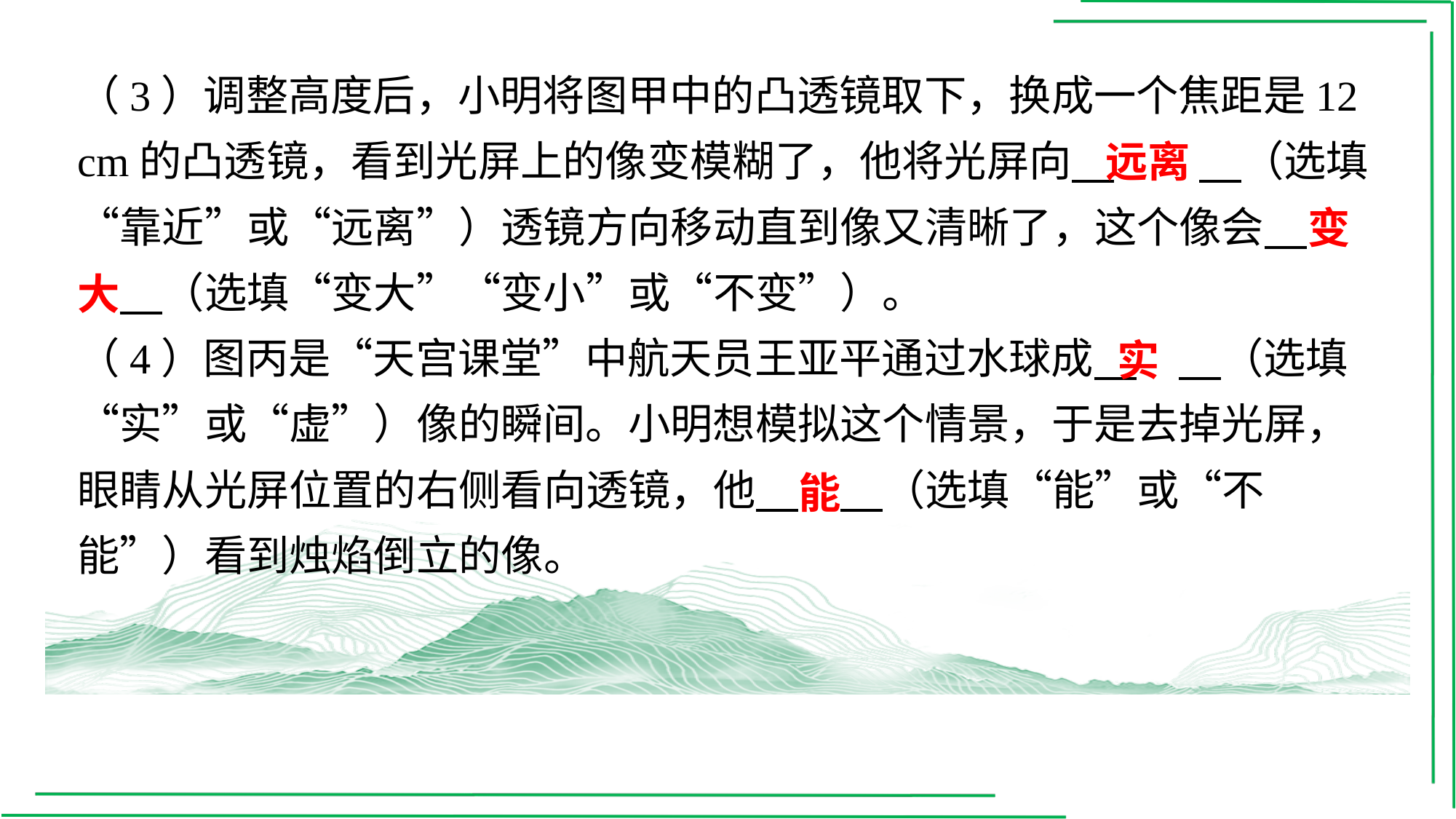

（3）调整高度后，小明将图甲中的凸透镜取下，换成一个焦距是12 cm的凸透镜，看到光屏上的像变模糊了，他将光屏向 　远离　⁠（选填“靠近”或“远离”）透镜方向移动直到像又清晰了，这个像会 　变大　⁠（选填“变大”“变小”或“不变”）。
（4）图丙是“天宫课堂”中航天员王亚平通过水球成 　实　⁠（选填“实”或“虚”）像的瞬间。小明想模拟这个情景，于是去掉光屏，眼睛从光屏位置的右侧看向透镜，他 　能　⁠（选填“能”或“不能”）看到烛焰倒立的像。
远离
变
大
实
能